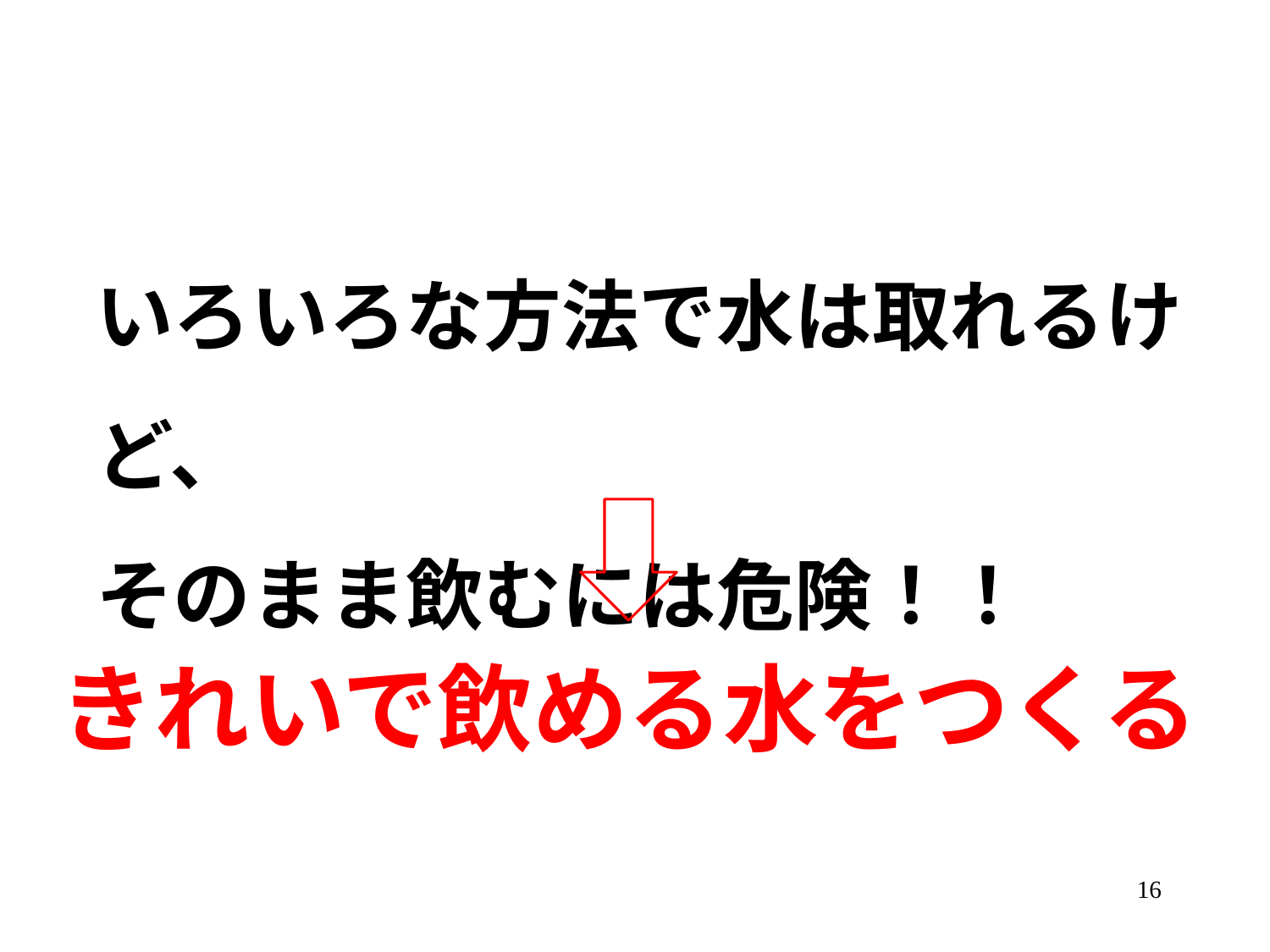

いろいろな方法で水は取れるけど、
そのまま飲むには危険！！

きれいで飲める水をつくる
16